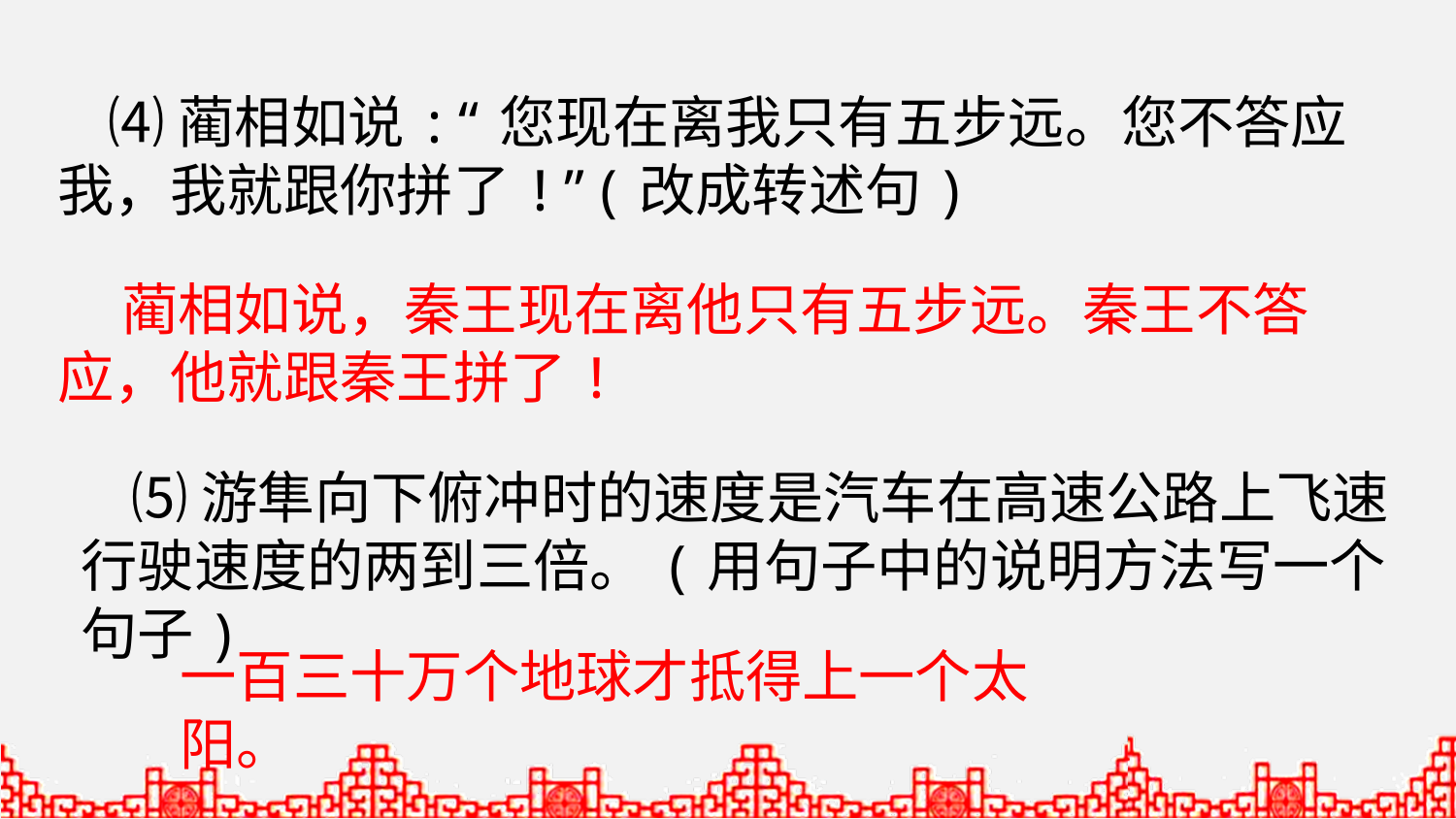

⑷蔺相如说:“您现在离我只有五步远。您不答应我，我就跟你拼了!”(改成转述句)
    蔺相如说，秦王现在离他只有五步远。秦王不答应，他就跟秦王拼了!
    ⑸游隼向下俯冲时的速度是汽车在高速公路上飞速行驶速度的两到三倍。(用句子中的说明方法写一个句子)
一百三十万个地球才抵得上一个太阳。